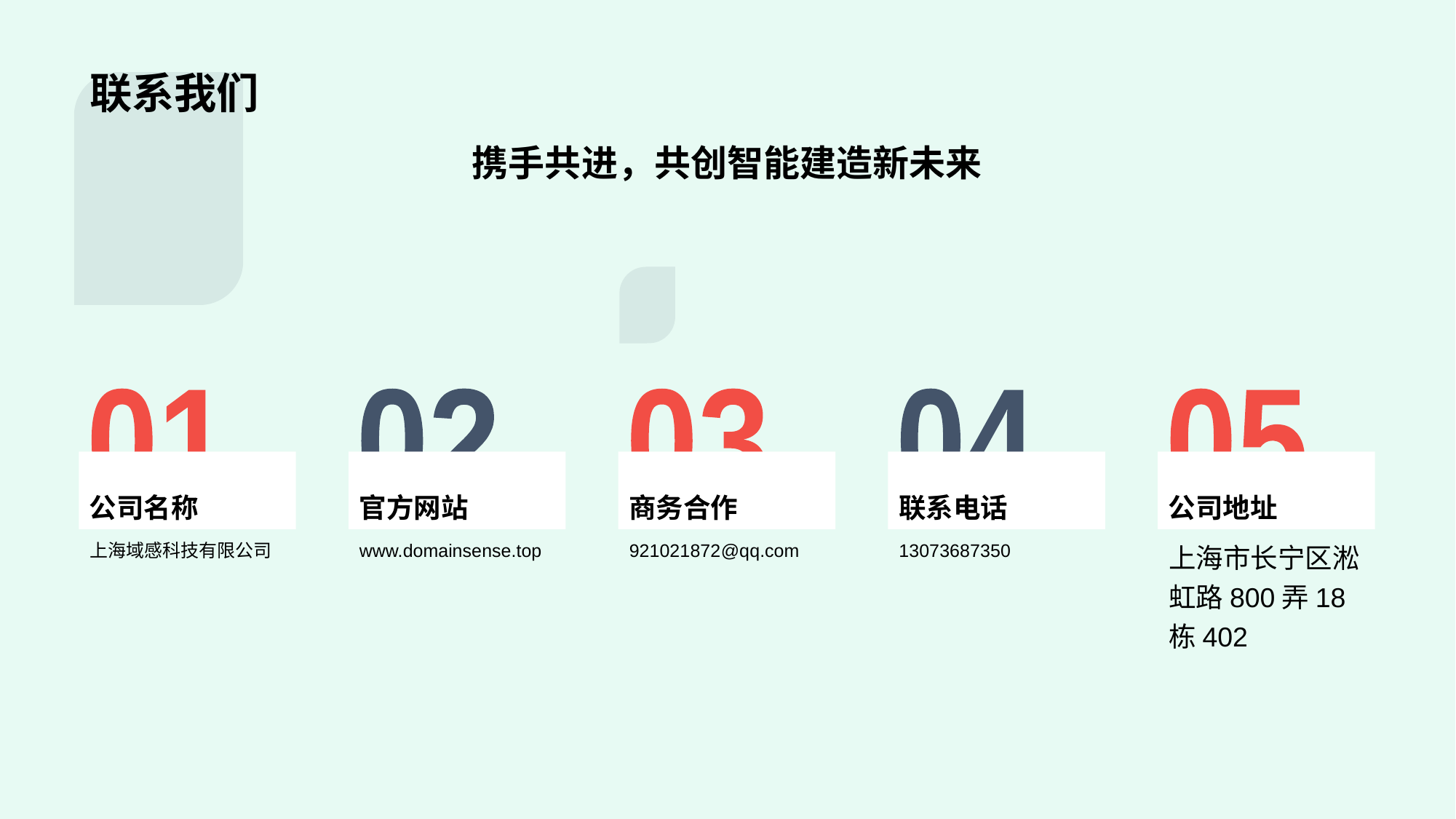

# 联系我们

携手共进，共创智能建造新未来

03
商务合作
921021872@qq.com
04
联系电话
13073687350
05
公司地址
上海市长宁区淞虹路800弄18栋402
01
公司名称
上海域感科技有限公司
02
官方网站
www.domainsense.top